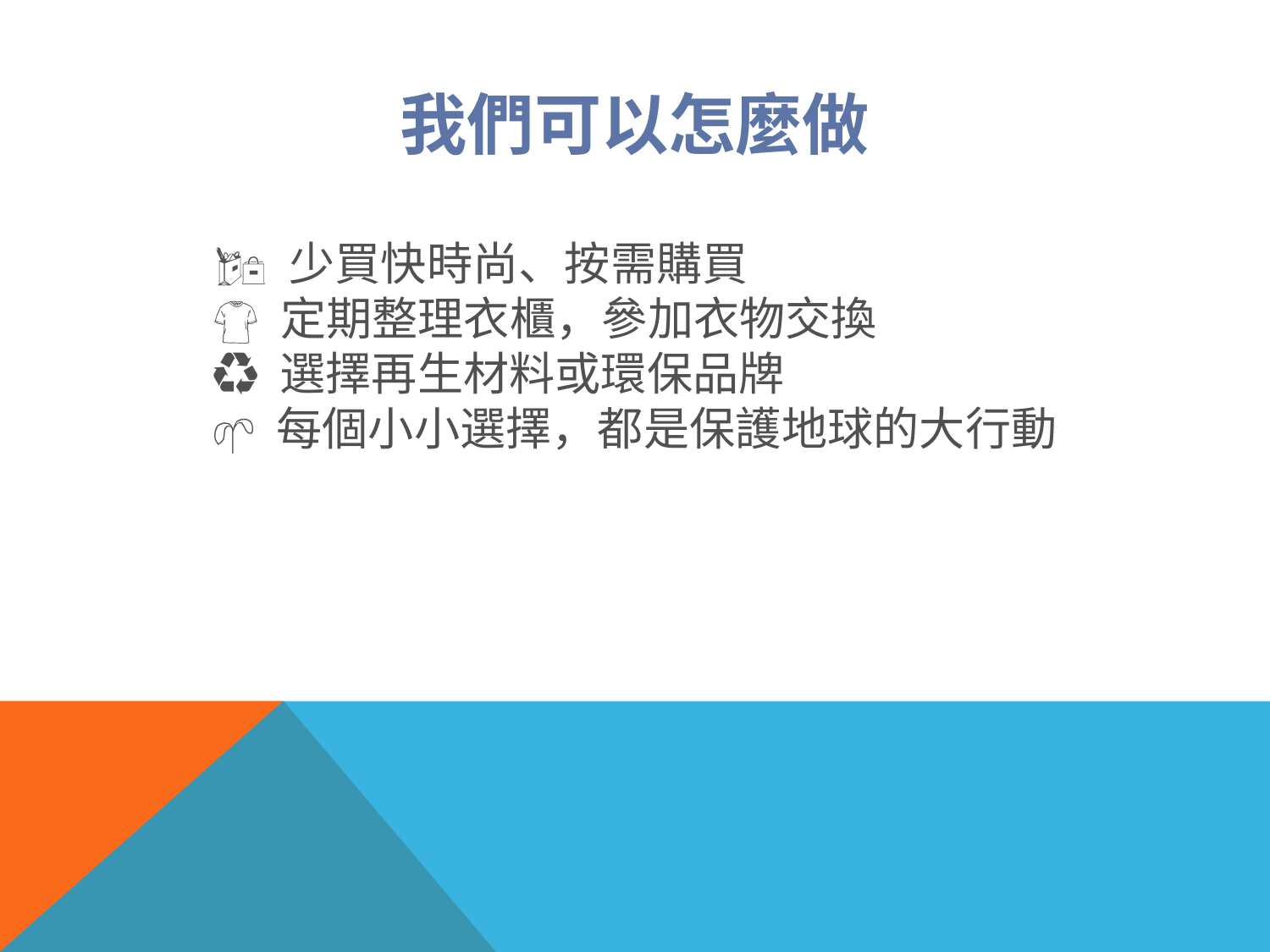

我們可以怎麼做
#

🛍 少買快時尚、按需購買
👕 定期整理衣櫃，參加衣物交換
♻️ 選擇再生材料或環保品牌
🌱 每個小小選擇，都是保護地球的大行動